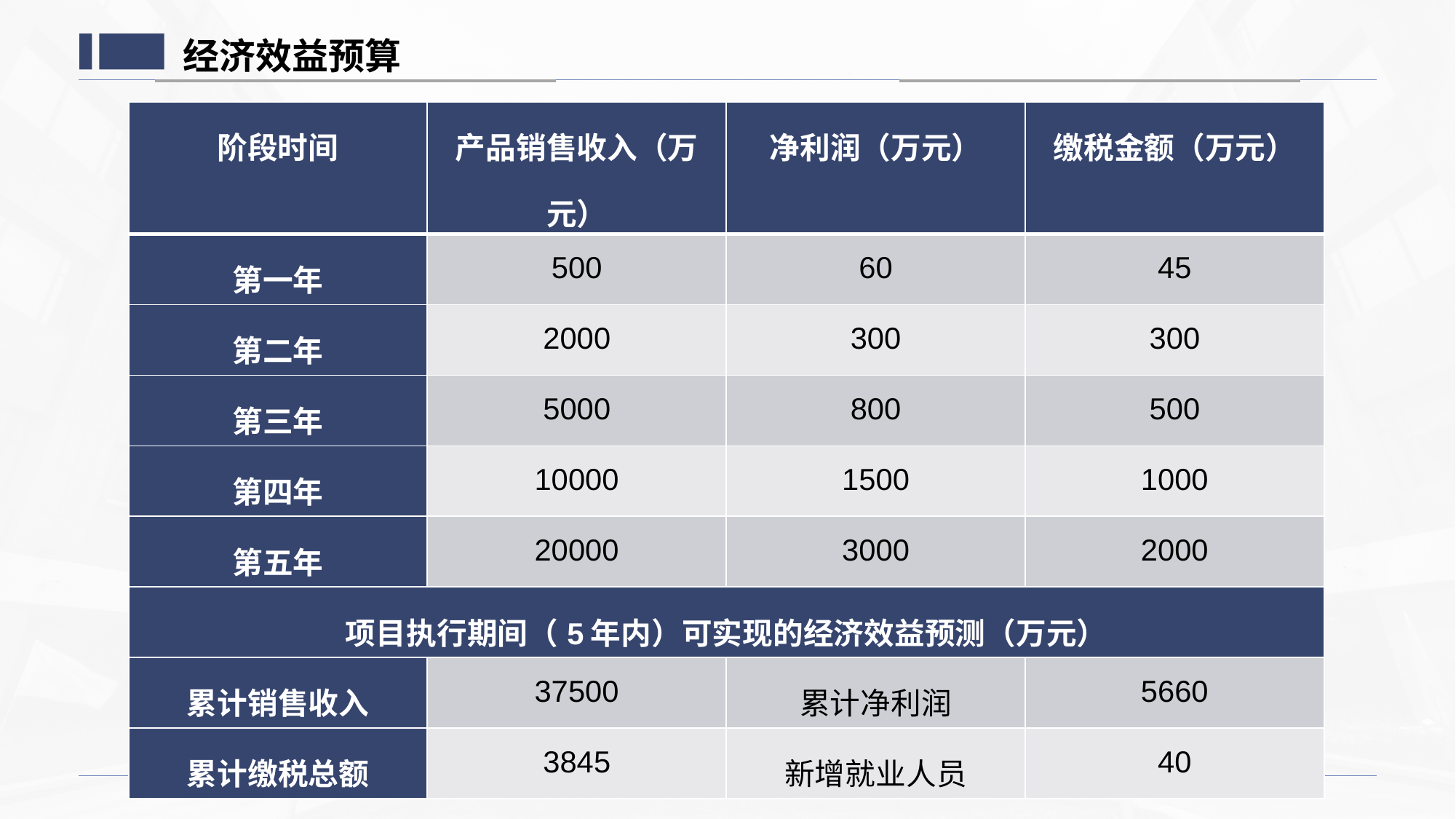

经济效益预算
| 阶段时间 | 产品销售收入（万元） | 净利润（万元） | 缴税金额（万元） |
| --- | --- | --- | --- |
| 第一年 | 500 | 60 | 45 |
| 第二年 | 2000 | 300 | 300 |
| 第三年 | 5000 | 800 | 500 |
| 第四年 | 10000 | 1500 | 1000 |
| 第五年 | 20000 | 3000 | 2000 |
| 项目执行期间（5年内）可实现的经济效益预测（万元） |  |  |  |
| 累计销售收入 | 37500 | 累计净利润 | 5660 |
| 累计缴税总额 | 3845 | 新增就业人员 | 40 |